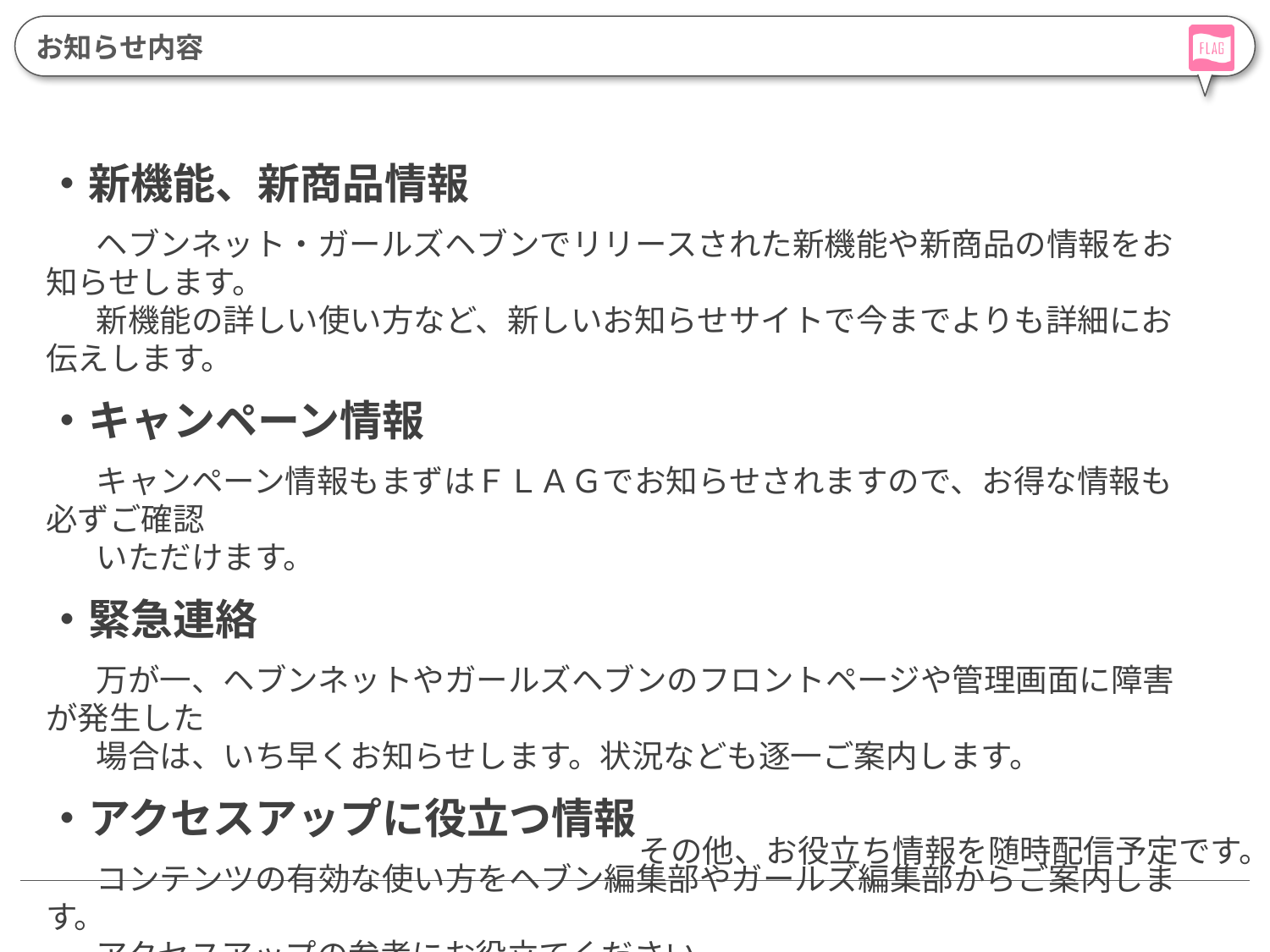

お知らせ内容
・新機能、新商品情報

	ヘブンネット・ガールズヘブンでリリースされた新機能や新商品の情報をお知らせします。
	新機能の詳しい使い方など、新しいお知らせサイトで今までよりも詳細にお伝えします。

・キャンペーン情報

	キャンペーン情報もまずはＦＬＡＧでお知らせされますので、お得な情報も必ずご確認
	いただけます。

・緊急連絡

	万が一、ヘブンネットやガールズヘブンのフロントページや管理画面に障害が発生した
	場合は、いち早くお知らせします。状況なども逐一ご案内します。

・アクセスアップに役立つ情報

	コンテンツの有効な使い方をヘブン編集部やガールズ編集部からご案内します。
	アクセスアップの参考にお役立てください。
その他、お役立ち情報を随時配信予定です。